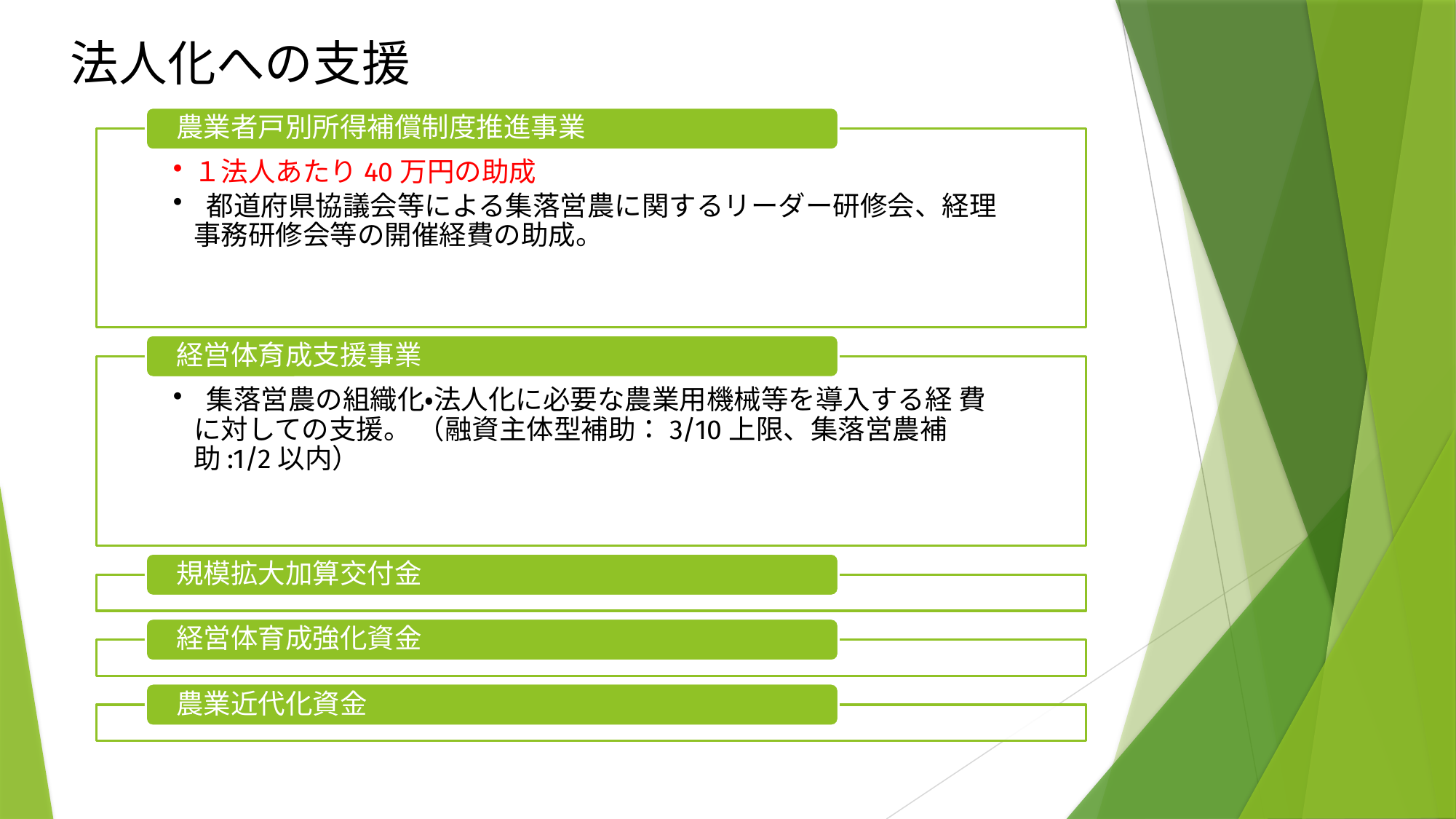

# 法人化への支援
１法人あたり40万円の助成
 都道府県協議会等による集落営農に関するリーダー研修会、経理事務研修会等の開催経費の助成。
農業者戸別所得補償制度推進事業
 集落営農の組織化・法人化に必要な農業用機械等を導入する経 費に対しての支援。 （融資主体型補助：3/10上限、集落営農補助:1/2以内）
経営体育成支援事業
規模拡大加算交付金
経営体育成強化資金
農業近代化資金